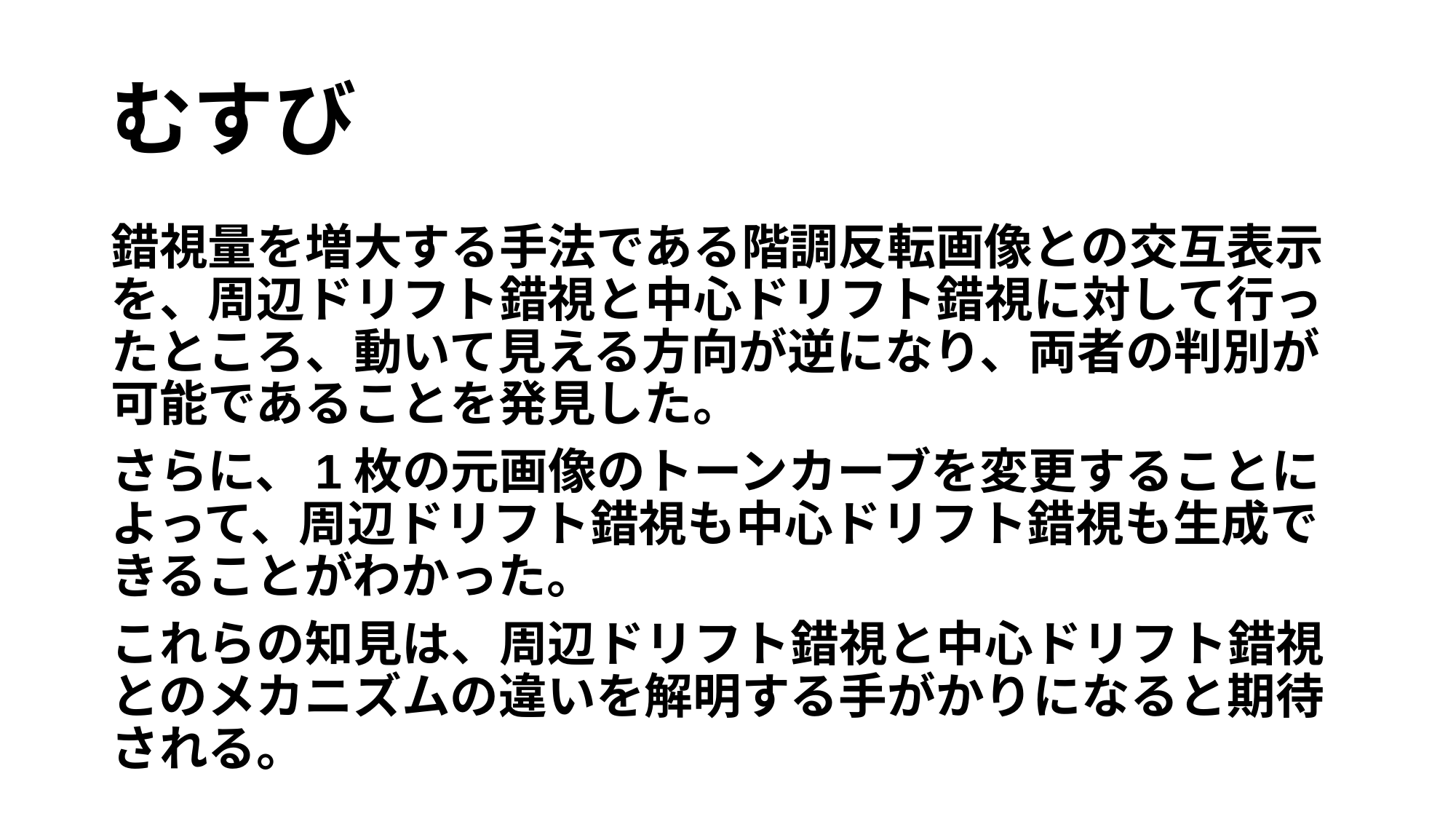

# むすび
錯視量を増大する手法である階調反転画像との交互表示を、周辺ドリフト錯視と中心ドリフト錯視に対して行ったところ、動いて見える方向が逆になり、両者の判別が可能であることを発見した。
さらに、1枚の元画像のトーンカーブを変更することによって、周辺ドリフト錯視も中心ドリフト錯視も生成できることがわかった。
これらの知見は、周辺ドリフト錯視と中心ドリフト錯視とのメカニズムの違いを解明する手がかりになると期待される。